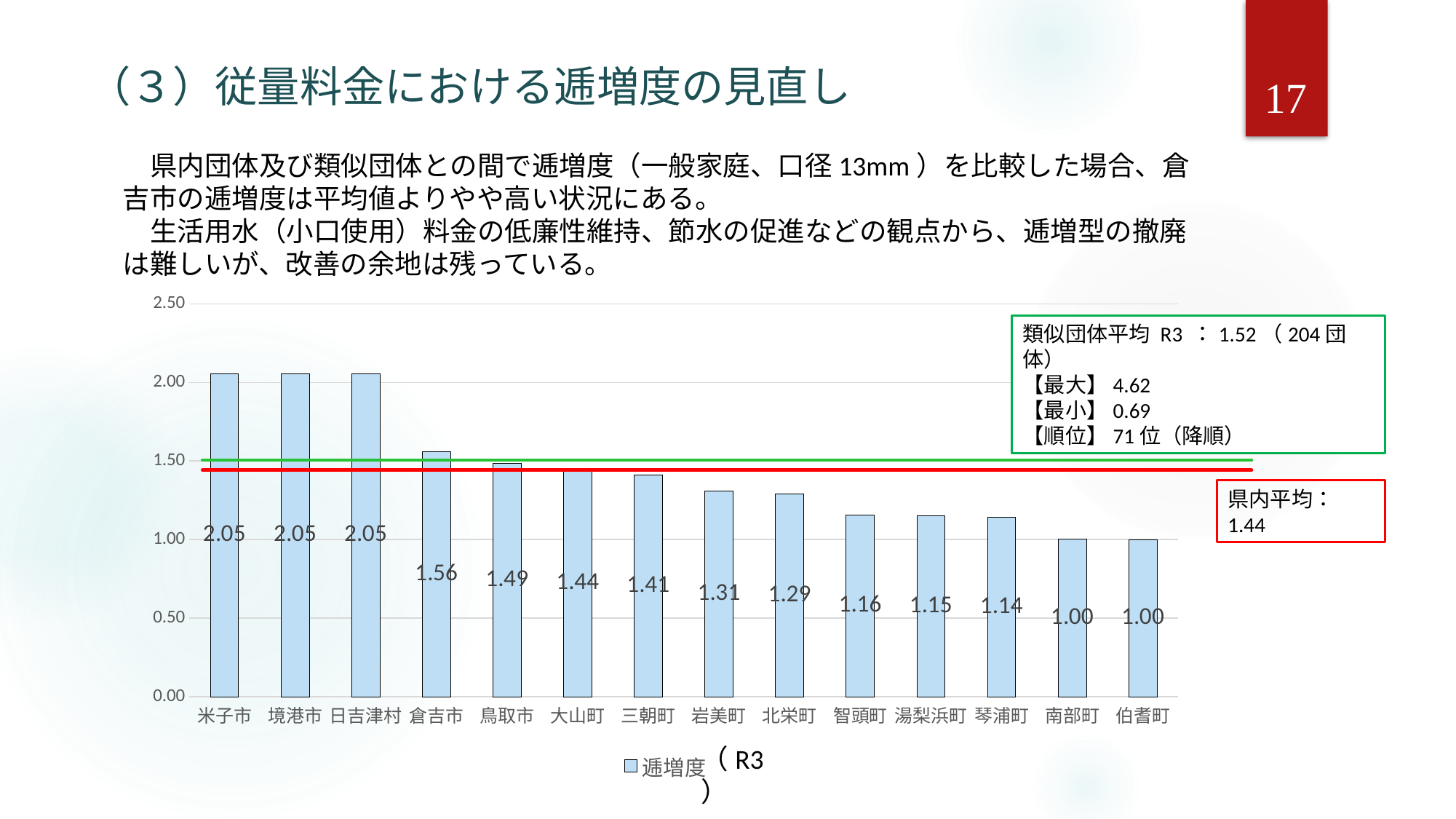

17
（３）従量料金における逓増度の見直し
　県内団体及び類似団体との間で逓増度（一般家庭、口径13mm）を比較した場合、倉吉市の逓増度は平均値よりやや高い状況にある。
　生活用水（小口使用）料金の低廉性維持、節水の促進などの観点から、逓増型の撤廃は難しいが、改善の余地は残っている。

### Chart:

| Category | 逓増度 |
|---|---|
| 米子市 | 2.0547945205479454 |
| 境港市 | 2.0547945205479454 |
| 日吉津村 | 2.0547945205479454 |
| 倉吉市 | 1.5580448065173116 |
| 鳥取市 | 1.4852941176470589 |
| 大山町 | 1.4444444444444444 |
| 三朝町 | 1.411764705882353 |
| 岩美町 | 1.3093922651933703 |
| 北栄町 | 1.2916666666666667 |
| 智頭町 | 1.1578947368421053 |
| 湯梨浜町 | 1.1538461538461537 |
| 琴浦町 | 1.141732283464567 |
| 南部町 | 1.0014619883040936 |
| 伯耆町 | 1.0 |
類似団体平均 R3 ：1.52（204団体）
【最大】4.62
【最小】0.69
【順位】71位（降順）
県内平均：1.44
（R3）